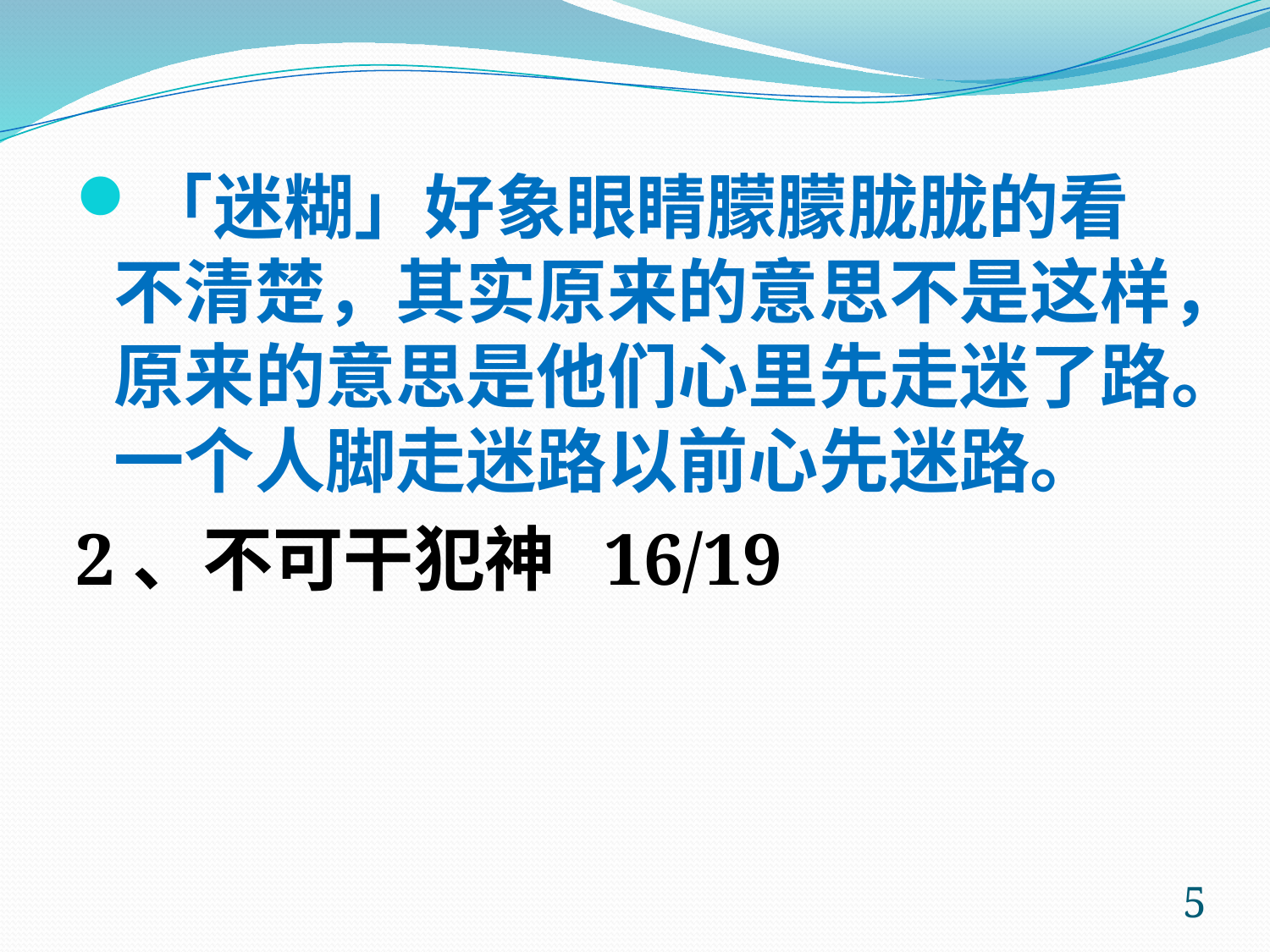

「迷糊」好象眼睛朦朦胧胧的看不清楚，其实原来的意思不是这样，原来的意思是他们心里先走迷了路。一个人脚走迷路以前心先迷路。
2、不可干犯神  16/19
5